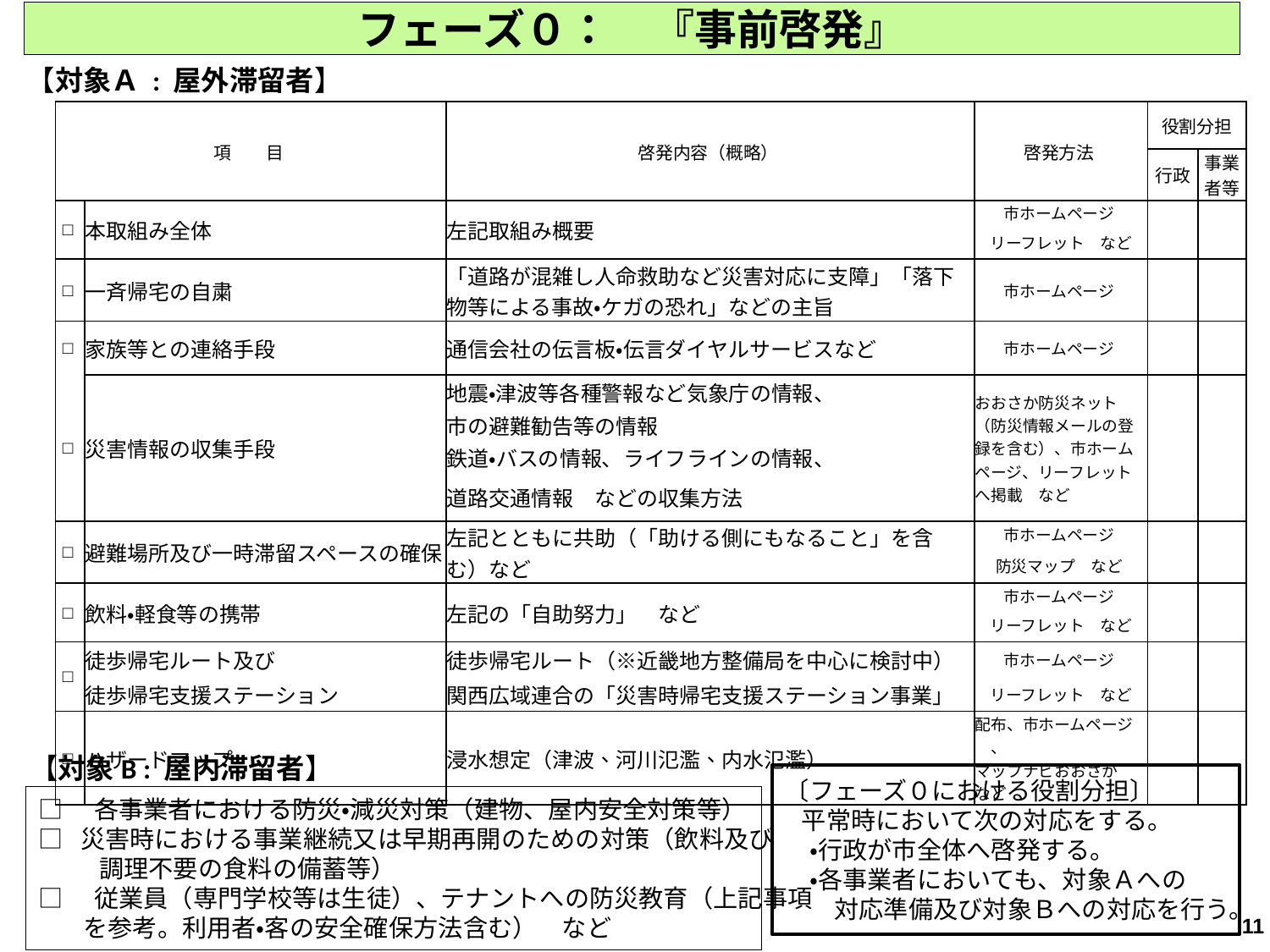

# フェーズ０：　『事前啓発』
【対象Ａ : 屋外滞留者】
| 項　　目 |  | 啓発内容（概略） | 啓発方法 | 役割分担 |  |
| --- | --- | --- | --- | --- | --- |
|  |  |  |  | 行政 | 事業者等 |
| □ | 本取組み全体 | 左記取組み概要 | 市ホームページ |  |  |
|  |  |  | リーフレット　など |  |  |
| □ | 一斉帰宅の自粛 | 「道路が混雑し人命救助など災害対応に支障」「落下物等による事故・ケガの恐れ」などの主旨 | 市ホームページ |  |  |
| □ | 家族等との連絡手段 | 通信会社の伝言板・伝言ダイヤルサービスなど | 市ホームページ |  |  |
| □ | 災害情報の収集手段 | 地震・津波等各種警報など気象庁の情報、 | おおさか防災ネット（防災情報メールの登録を含む）、市ホームページ、リーフレットへ掲載　など |  |  |
|  |  | 市の避難勧告等の情報 |  |  |  |
|  |  | 鉄道・バスの情報、ライフラインの情報、 |  |  |  |
|  |  | 道路交通情報　などの収集方法 |  |  |  |
| □ | 避難場所及び一時滞留スペースの確保 | 左記とともに共助（「助ける側にもなること」を含む）など | 市ホームページ |  |  |
|  |  |  | 防災マップ　など |  |  |
| □ | 飲料・軽食等の携帯 | 左記の「自助努力」　など | 市ホームページ |  |  |
|  |  |  | リーフレット　など |  |  |
| □ | 徒歩帰宅ルート及び | 徒歩帰宅ルート（※近畿地方整備局を中心に検討中） | 市ホームページ |  |  |
|  | 徒歩帰宅支援ステーション | 関西広域連合の「災害時帰宅支援ステーション事業」 | リーフレット　など |  |  |
| □ | ハザードマップ | 浸水想定（津波、河川氾濫、内水氾濫） | 配布、市ホームページ　、 |  |  |
|  |  |  | マップナビおおさか　など |  |  |
【対象B : 屋内滞留者】
〔フェーズ０における役割分担〕
  平常時において次の対応をする。
　・行政が市全体へ啓発する。
　・各事業者においても、対象Ａへの
　　対応準備及び対象Ｂへの対応を行う。
□　各事業者における防災・減災対策（建物、屋内安全対策等）
□  災害時における事業継続又は早期再開のための対策（飲料及び
　　  調理不要の食料の備蓄等）
□　従業員（専門学校等は生徒）、テナントへの防災教育（上記事項
       を参考。利用者・客の安全確保方法含む）　など
11